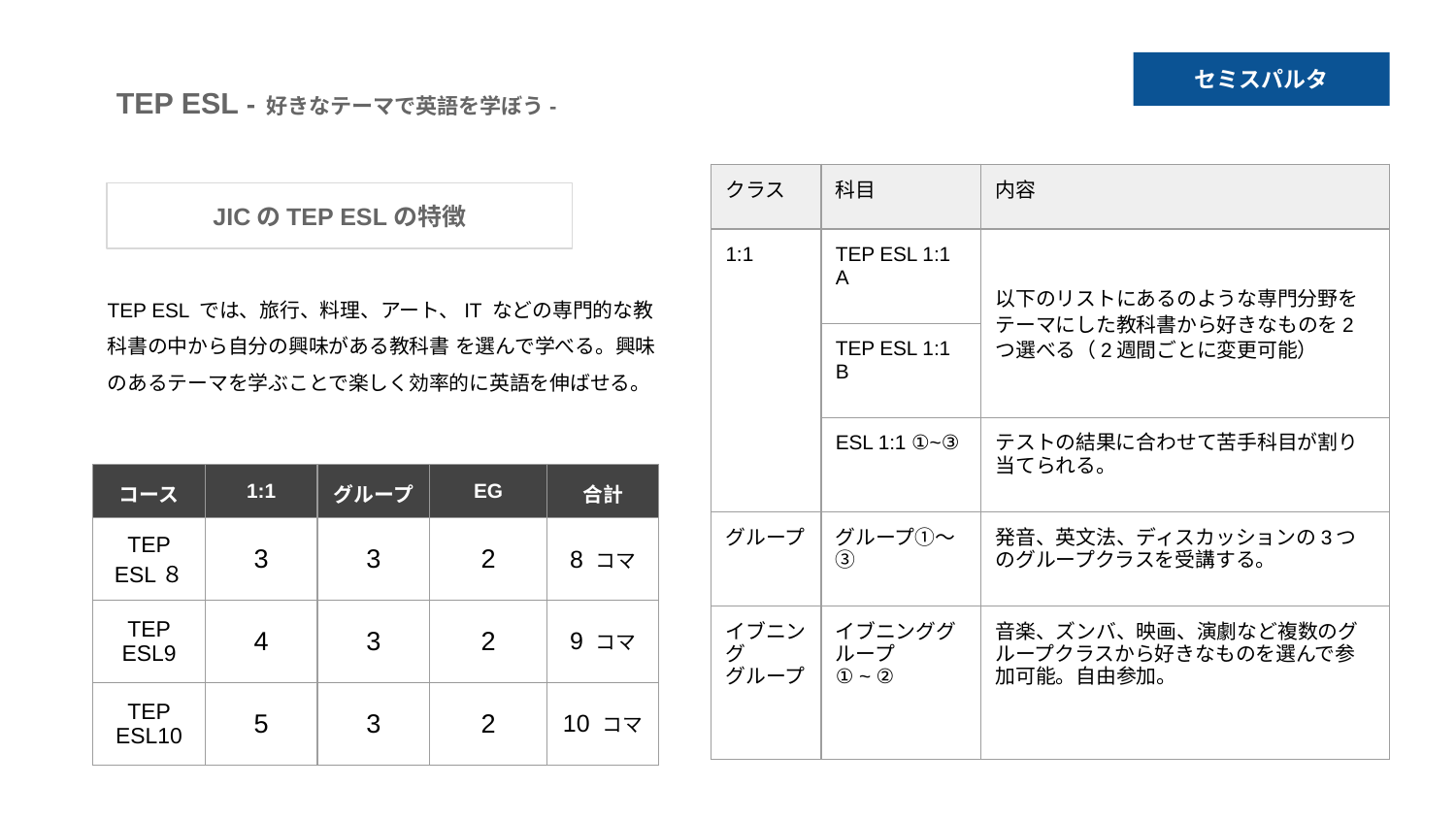

TEP ESL - 好きなテーマで英語を学ぼう-
セミスパルタ
| クラス | 科目 | 内容 |
| --- | --- | --- |
| 1:1 | TEP ESL 1:1 A | 以下のリストにあるのような専門分野をテーマにした教科書から好きなものを2つ選べる（2週間ごとに変更可能） |
|  | TEP ESL 1:1 B |  |
|  | ESL 1:1 ①~③ | テストの結果に合わせて苦手科目が割り当てられる。 |
| グループ | グループ①〜③ | 発音、英文法、ディスカッションの3つのグループクラスを受講する。 |
| イブニング グループ | イブニンググループ ① ~ ② | 音楽、ズンバ、映画、演劇など複数のグループクラスから好きなものを選んで参加可能。自由参加。 |
JICのTEP ESLの特徴
TEP ESL では、旅行、料理、アート、IT などの専門的な教科書の中から自分の興味がある教科書 を選んで学べる。興味のあるテーマを学ぶことで楽しく効率的に英語を伸ばせる。
| コース | 1:1 | グループ | EG | 合計 |
| --- | --- | --- | --- | --- |
| TEP ESL８ | 3 | 3 | 2 | 8 コマ |
| TEP ESL9 | 4 | 3 | 2 | 9 コマ |
| TEP ESL10 | 5 | 3 | 2 | 10 コマ |